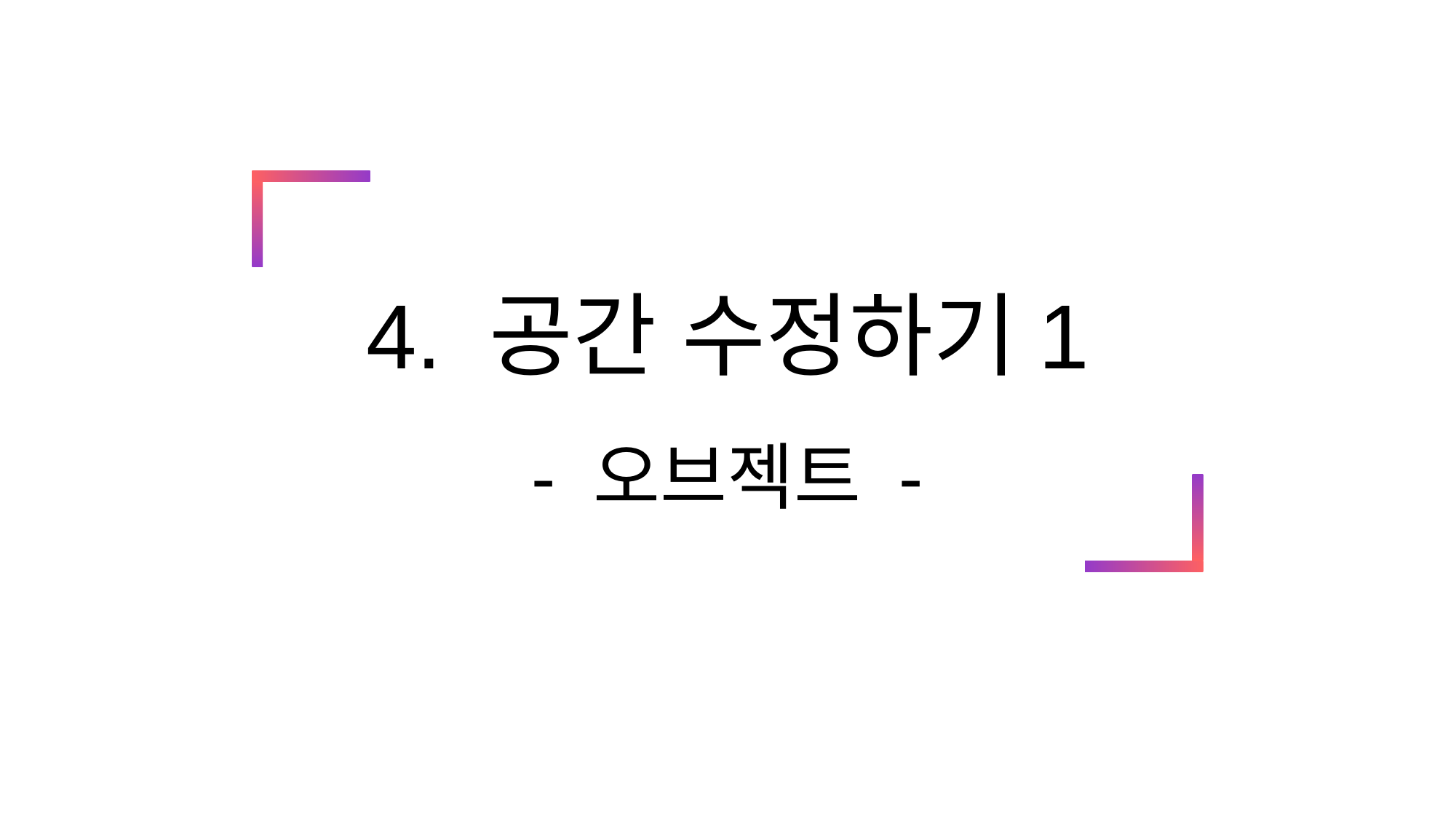

# 4. 공간 수정하기1 - 오브젝트 -